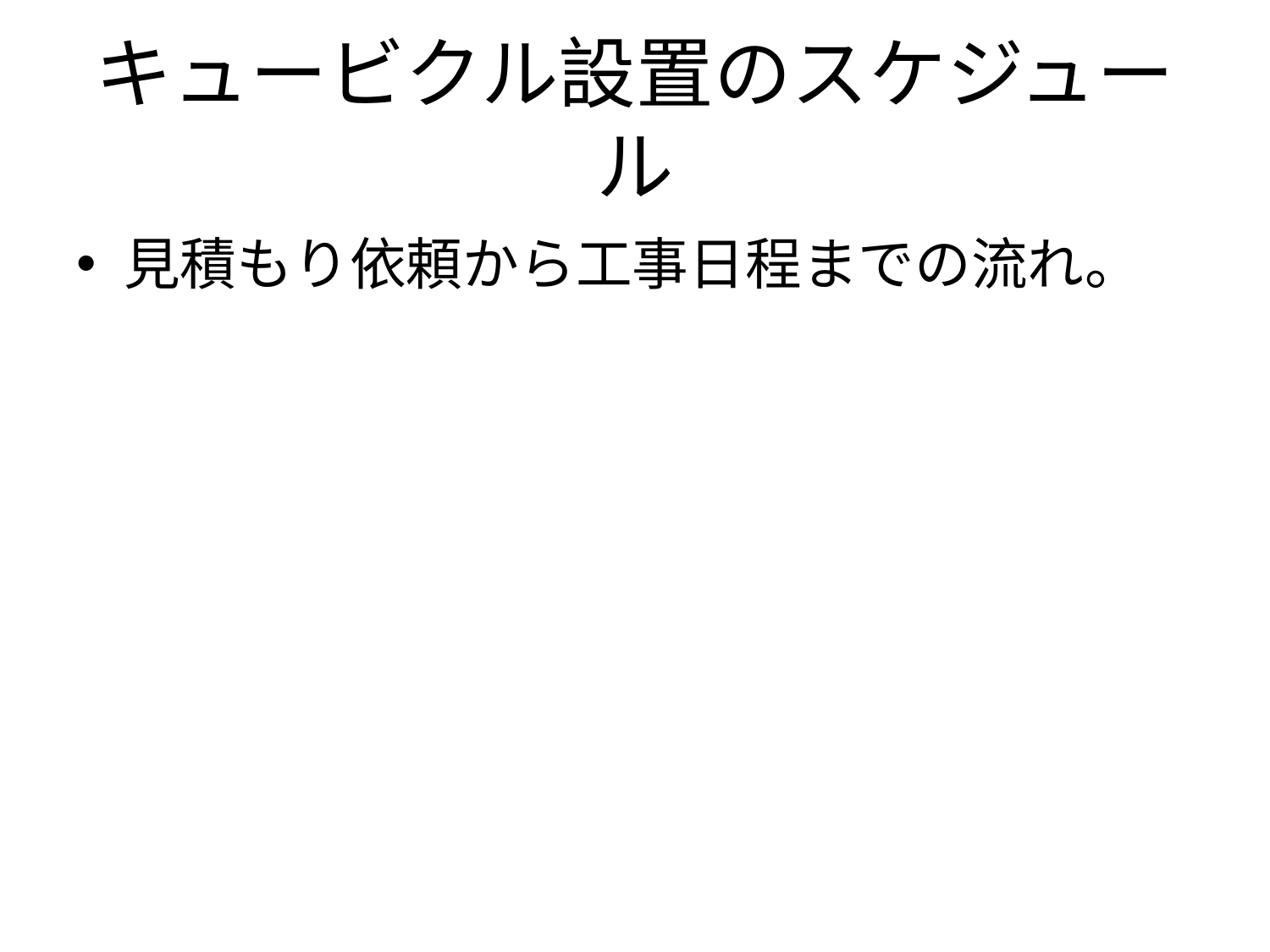

# キュービクル設置のスケジュール
見積もり依頼から工事日程までの流れ。